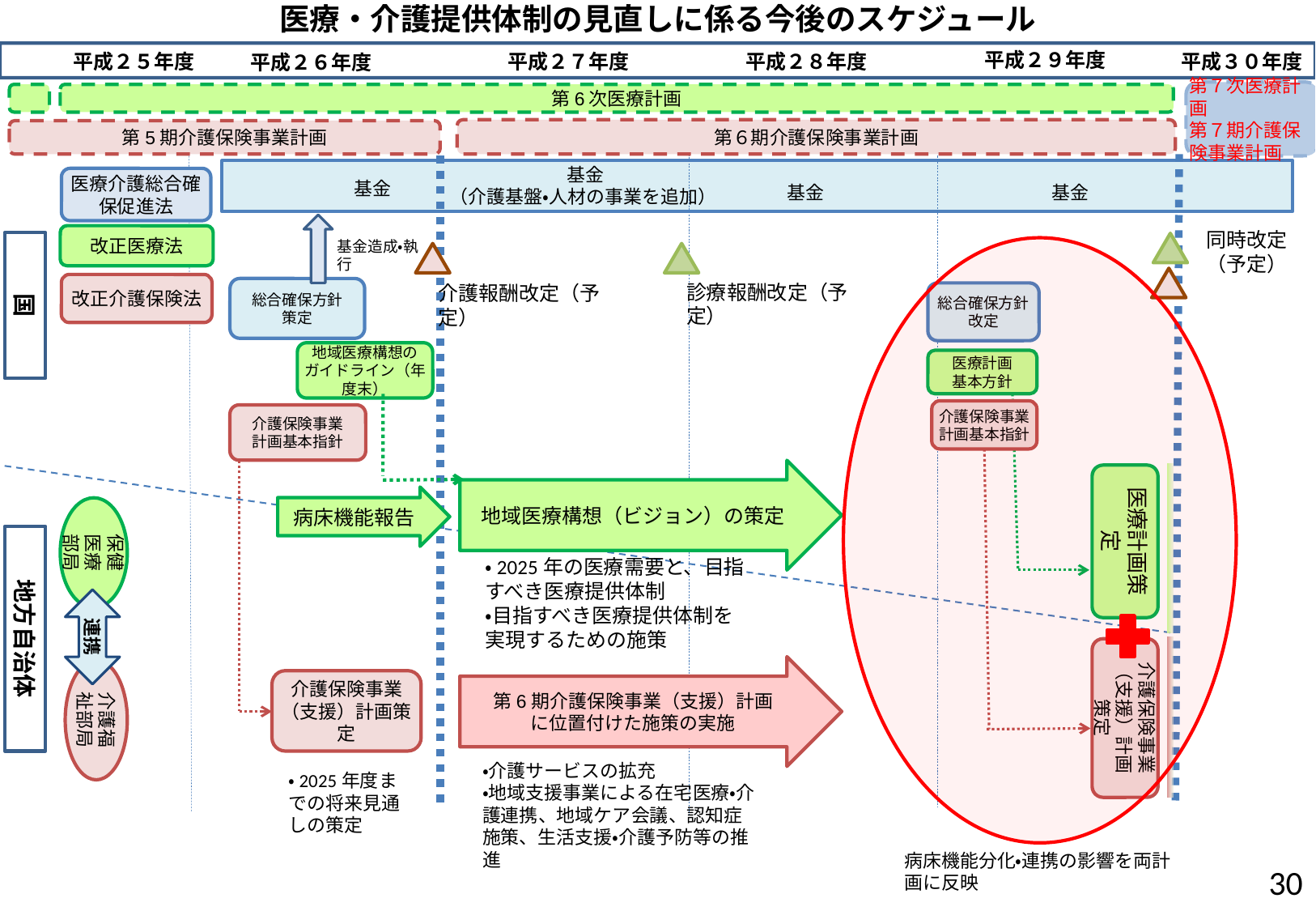

# 医療・介護提供体制の見直しに係る今後のスケジュール
平成２９年度
平成３０年度
平成２５年度
平成２８年度
平成２７年度

平成２６年度
第７次医療計画
第７期介護保険事業計画

第6次医療計画
第６期介護保険事業計画
第5期介護保険事業計画
基金
（介護基盤・人材の事業を追加）

医療介護総合確保促進法
基金
基金
基金

同時改定
（予定）
改正医療法
基金造成・執行

国

診療報酬改定（予定）
改正介護保険法
介護報酬改定（予定）

総合確保方針
策定
総合確保方針
改定
地域医療構想の
ガイドライン（年度末）
医療計画
基本方針
介護保険事業
計画基本指針
介護保険事業
計画基本指針
地域医療構想（ビジョン）の策定
医療計画策定
介護保険事業
（支援）計画策定
病床機能報告
保健医療部局
連携
介護福祉部局
地方自治体

・2025年の医療需要と、目指すべき医療提供体制
・目指すべき医療提供体制を実現するための施策

第6期介護保険事業（支援）計画
に位置付けた施策の実施
介護保険事業
（支援）計画策定

・介護サービスの拡充
・地域支援事業による在宅医療・介護連携、地域ケア会議、認知症施策、生活支援・介護予防等の推進
・2025年度までの将来見通しの策定
病床機能分化・連携の影響を両計画に反映
30